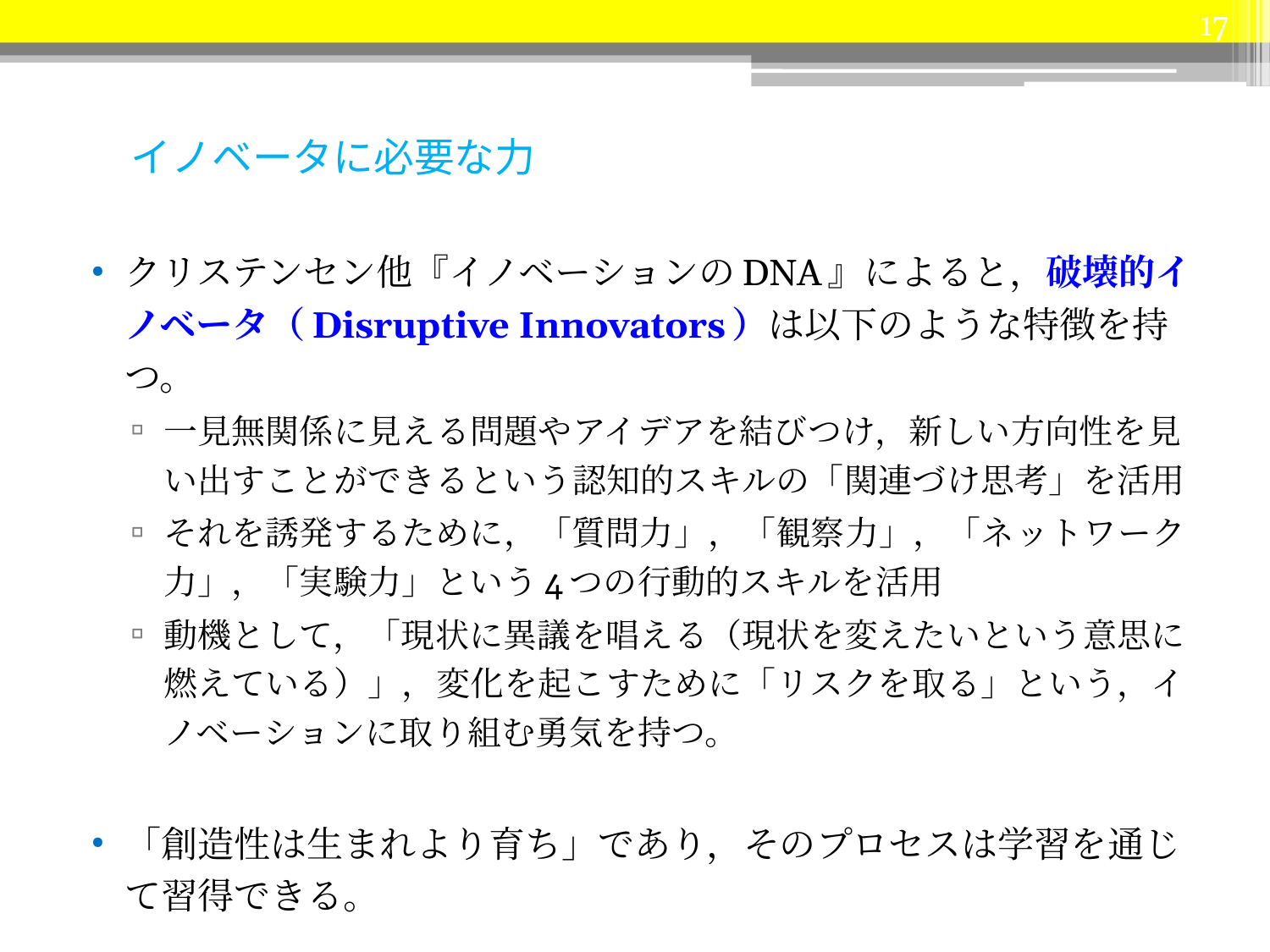

17
　イノベータに必要な力

クリステンセン他『イノベーションのDNA』によると，破壊的イノベータ（Disruptive Innovators）は以下のような特徴を持つ。
一見無関係に見える問題やアイデアを結びつけ，新しい方向性を見い出すことができるという認知的スキルの「関連づけ思考」を活用
それを誘発するために，「質問力」，「観察力」，「ネットワーク力」，「実験力」という4つの行動的スキルを活用
動機として，「現状に異議を唱える（現状を変えたいという意思に燃えている）」，変化を起こすために「リスクを取る」という，イノベーションに取り組む勇気を持つ。

「創造性は生まれより育ち」であり，そのプロセスは学習を通じて習得できる。